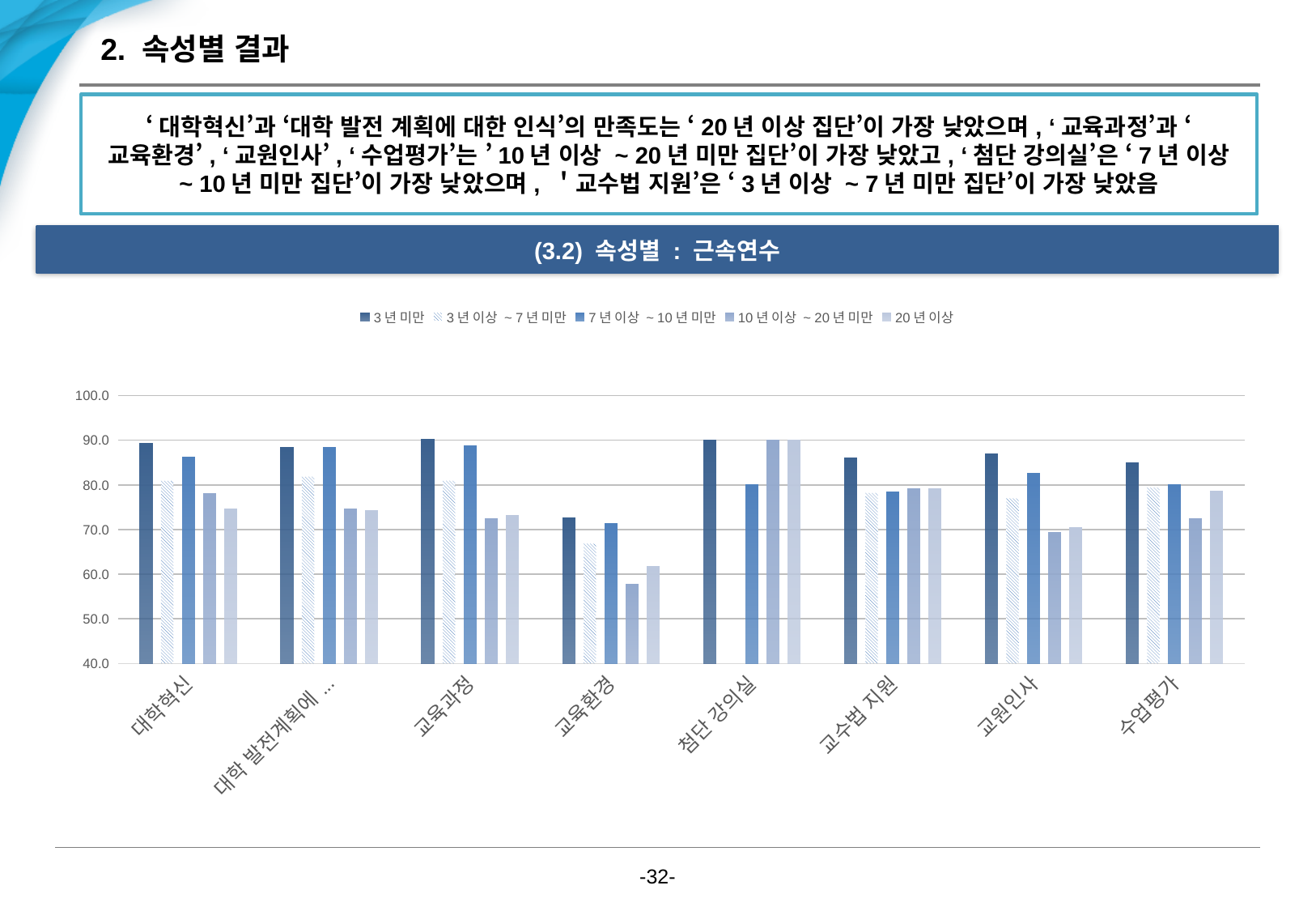

# 2. 속성별 결과

‘대학혁신’과 ‘대학 발전 계획에 대한 인식’의 만족도는 ‘20년 이상 집단’이 가장 낮았으며, ‘교육과정’과 ‘교육환경’, ‘교원인사’, ‘수업평가’는 ’10년 이상 ~ 20년 미만 집단’이 가장 낮았고, ‘첨단 강의실’은 ‘7년 이상 ~ 10년 미만 집단’이 가장 낮았으며, ＇교수법 지원’은 ‘3년 이상 ~ 7년 미만 집단’이 가장 낮았음
(3.2) 속성별 : 근속연수

### Chart

| Category | 3년 미만 | 3년 이상 ~ 7년 미만 | 7년 이상 ~ 10년 미만 | 10년 이상 ~ 20년 미만 | 20년 이상 |
|---|---|---|---|---|---|
| 대학혁신 | 89.21052631578948 | 80.9090909090909 | 86.25 | 78.125 | 74.64285714285714 |
| 대학 발전계획에 대한 인식 | 88.42105263210527 | 81.81818181727272 | 88.33333333499999 | 74.58333333375 | 74.28571428642859 |
| 교육과정 | 90.26315789473684 | 80.9090909090909 | 88.75 | 72.5 | 73.21428571428571 |
| 교육환경 | 72.63157894736842 | 66.81818181818181 | 71.25 | 57.8125 | 61.785714285714285 |
| 첨단 강의실 | 90.0 | None | 80.0 | 90.0 | 90.0 |
| 교수법 지원 | 85.96491228000001 | 78.1818181809091 | 78.3333333325 | 79.16666666625 | 79.04761904714285 |
| 교원인사 | 86.84210526315789 | 76.9696969709091 | 82.5 | 69.375 | 70.47619047642857 |
| 수업평가 | 84.91228070157895 | 79.39393939454546 | 80.0 | 72.50000000062501 | 78.57142857071429 |
-32-